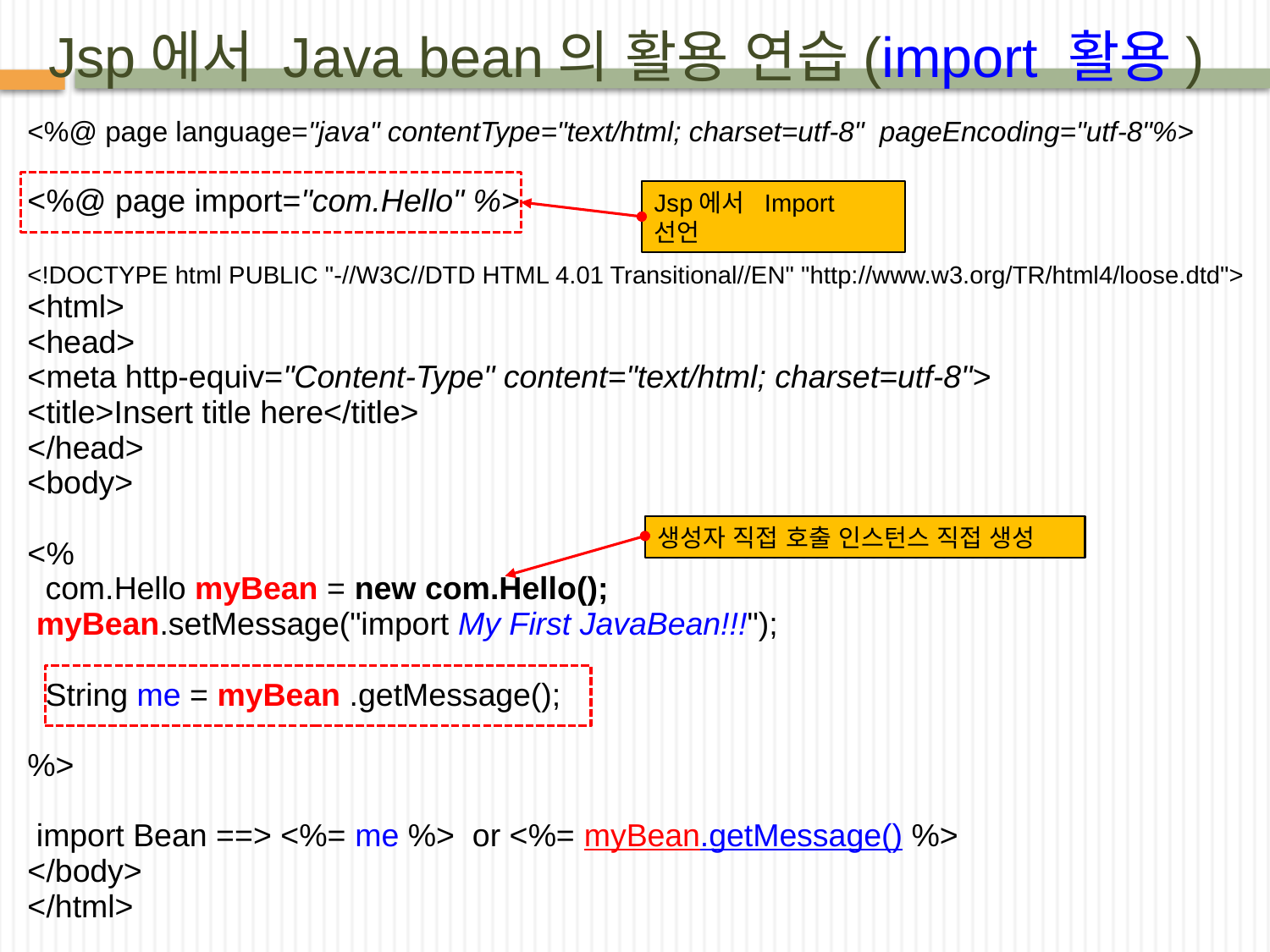

# Jsp에서 Java bean의 활용 연습(import 활용)
<%@ page language="java" contentType="text/html; charset=utf-8"  pageEncoding="utf-8"%>

<%@ page import="com.Hello" %>

<!DOCTYPE html PUBLIC "-//W3C//DTD HTML 4.01 Transitional//EN" "http://www.w3.org/TR/html4/loose.dtd">
<html>
<head>
<meta http-equiv="Content-Type" content="text/html; charset=utf-8">
<title>Insert title here</title>
</head>
<body>

<%
  com.Hello myBean = new com.Hello();
 myBean.setMessage("import My First JavaBean!!!");

  String me = myBean .getMessage();

%>

 import Bean ==> <%= me %>  or <%= myBean.getMessage() %>
</body>
</html>

Jsp에서  Import 선언
생성자 직접 호출 인스턴스 직접 생성